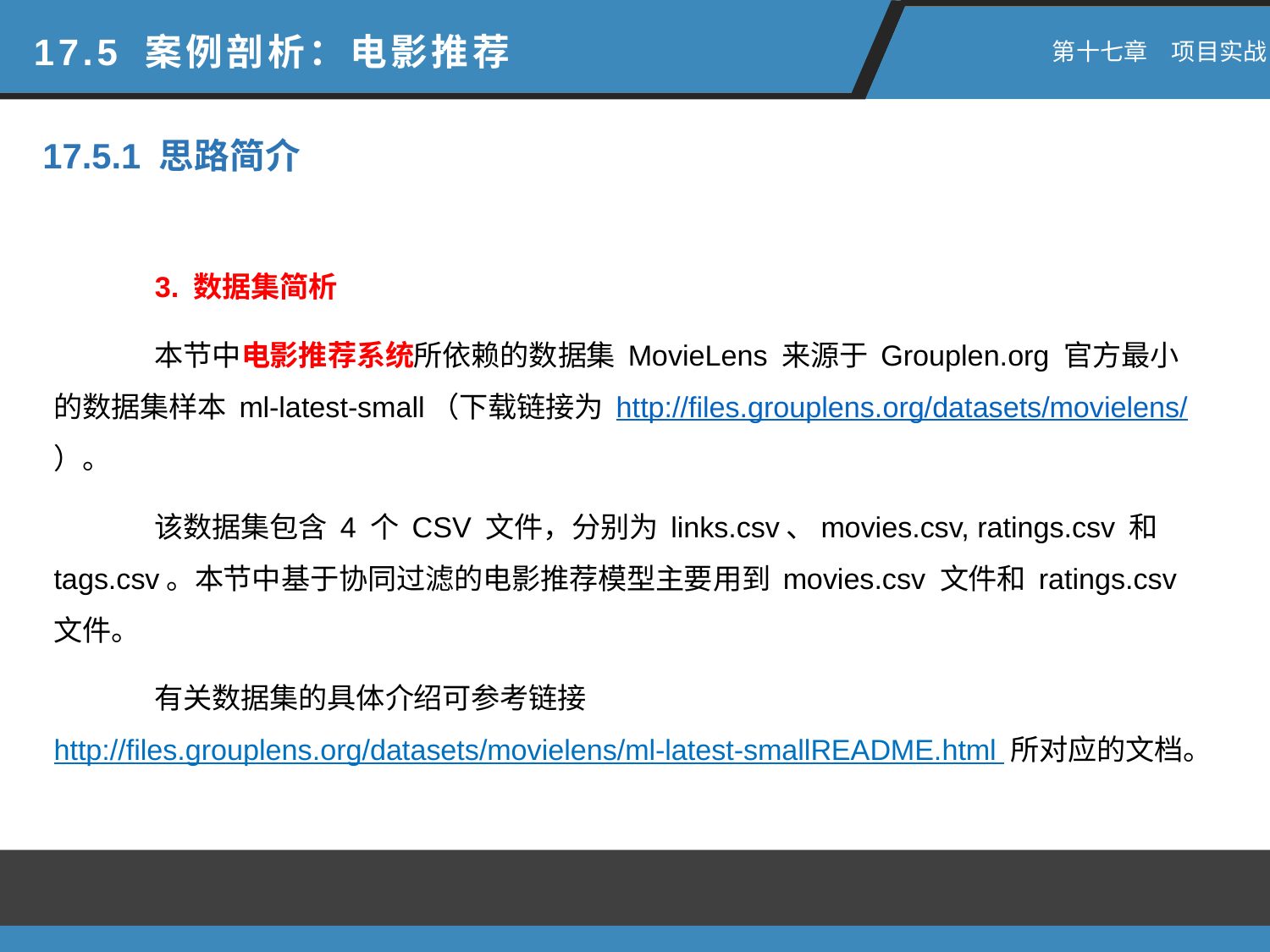

17.5 案例剖析：电影推荐
  第十七章　项目实战：推荐系统
17.5.1 思路简介
3. 数据集简析
本节中电影推荐系统所依赖的数据集 MovieLens 来源于 Grouplen.org 官方最小的数据集样本 ml-latest-small（下载链接为 http://files.grouplens.org/datasets/movielens/）。
该数据集包含 4 个 CSV 文件，分别为 links.csv、movies.csv, ratings.csv 和 tags.csv。本节中基于协同过滤的电影推荐模型主要用到 movies.csv 文件和 ratings.csv 文件。
有关数据集的具体介绍可参考链接 http://files.grouplens.org/datasets/movielens/ml-latest-smallREADME.html 所对应的文档。